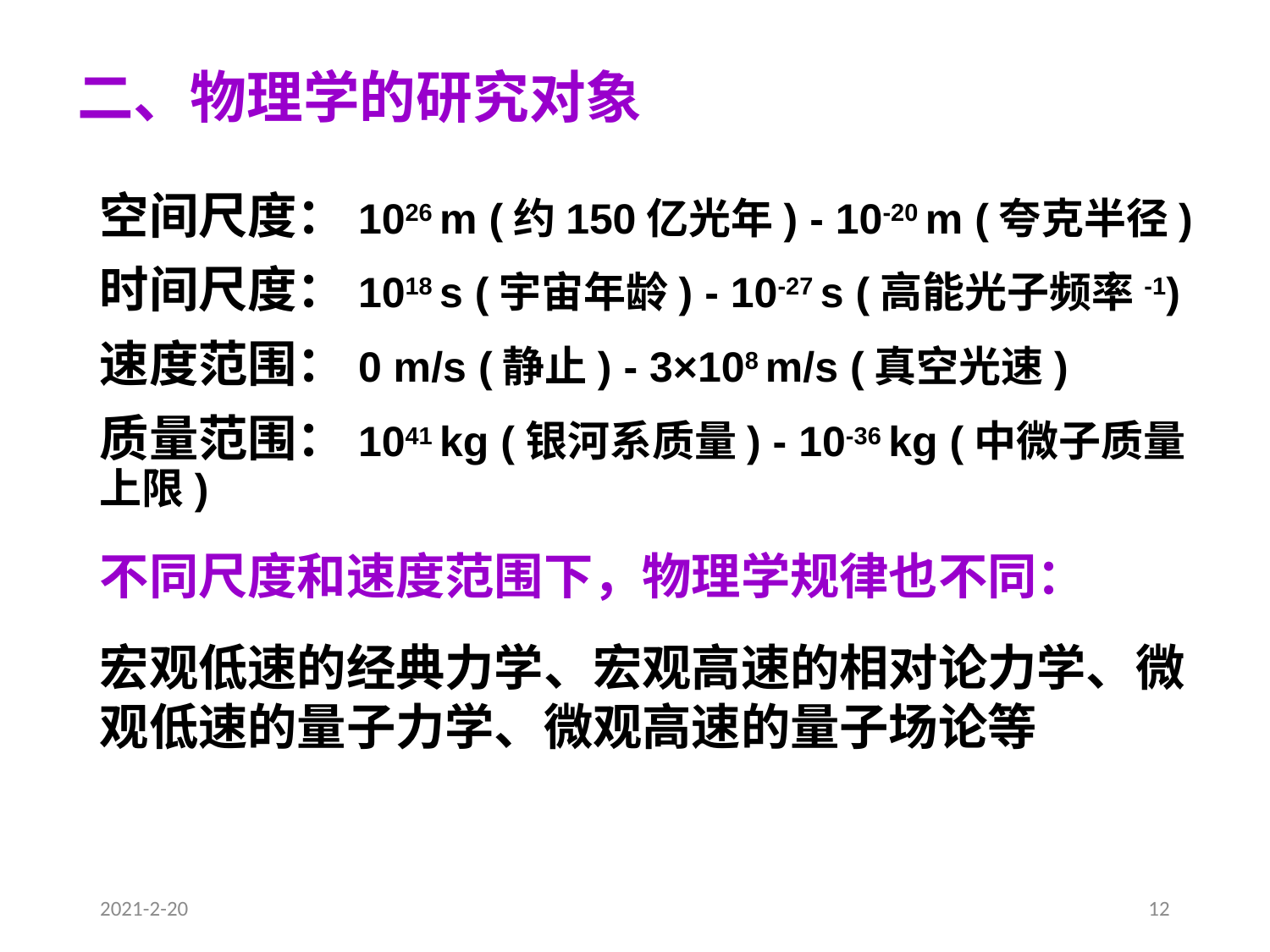

二、物理学的研究对象
空间尺度：1026 m (约150亿光年) - 10-20 m (夸克半径)
时间尺度：1018 s (宇宙年龄) - 10-27 s (高能光子频率-1)
速度范围：0 m/s (静止) - 3×108 m/s (真空光速)
质量范围：1041 kg (银河系质量) - 10-36 kg (中微子质量上限)
不同尺度和速度范围下，物理学规律也不同：
宏观低速的经典力学、宏观高速的相对论力学、微观低速的量子力学、微观高速的量子场论等
2021-2-20
12